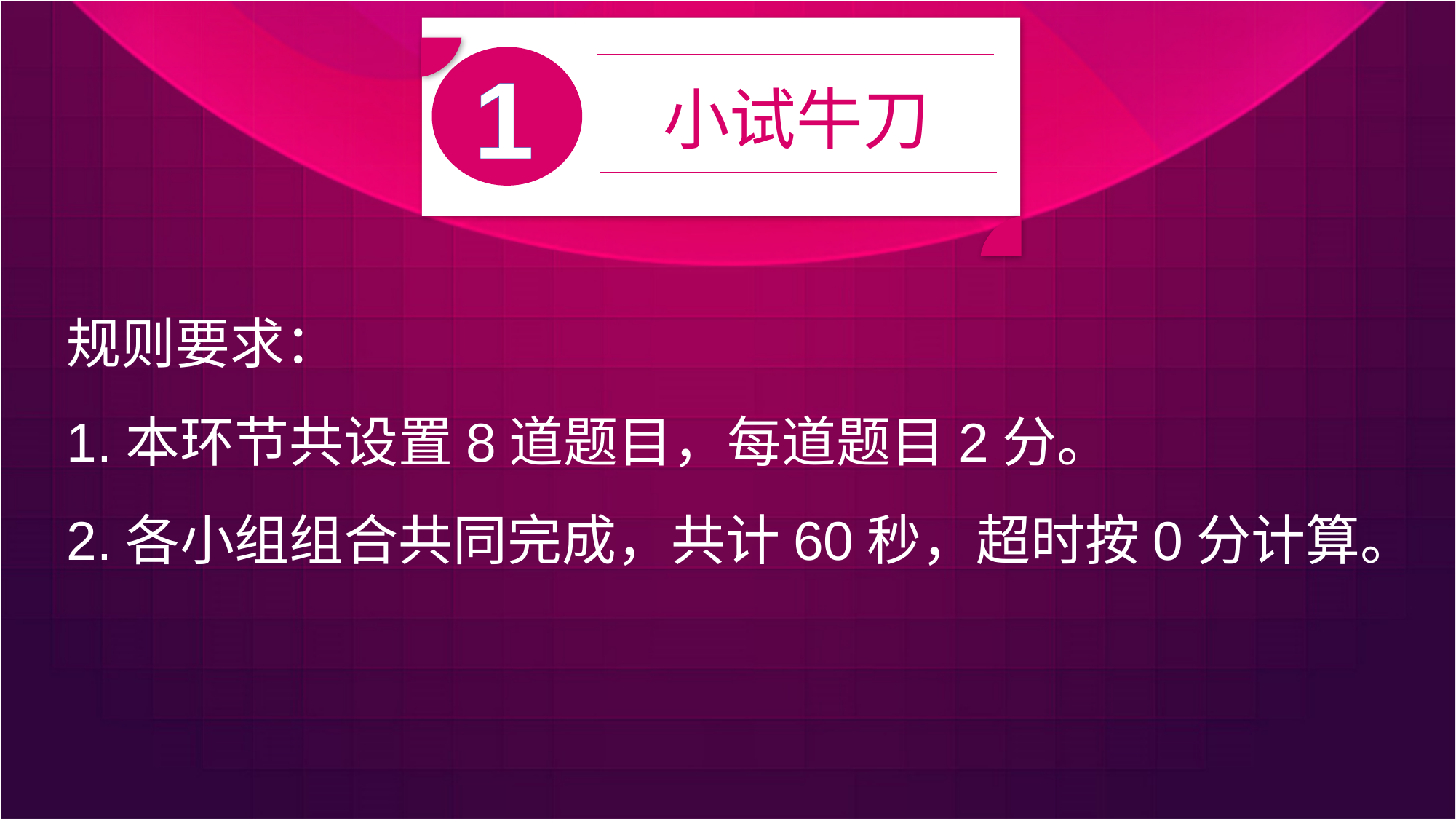

小试牛刀

1
规则要求：
1.本环节共设置8道题目，每道题目2分。
2.各小组组合共同完成，共计60秒，超时按0分计算。